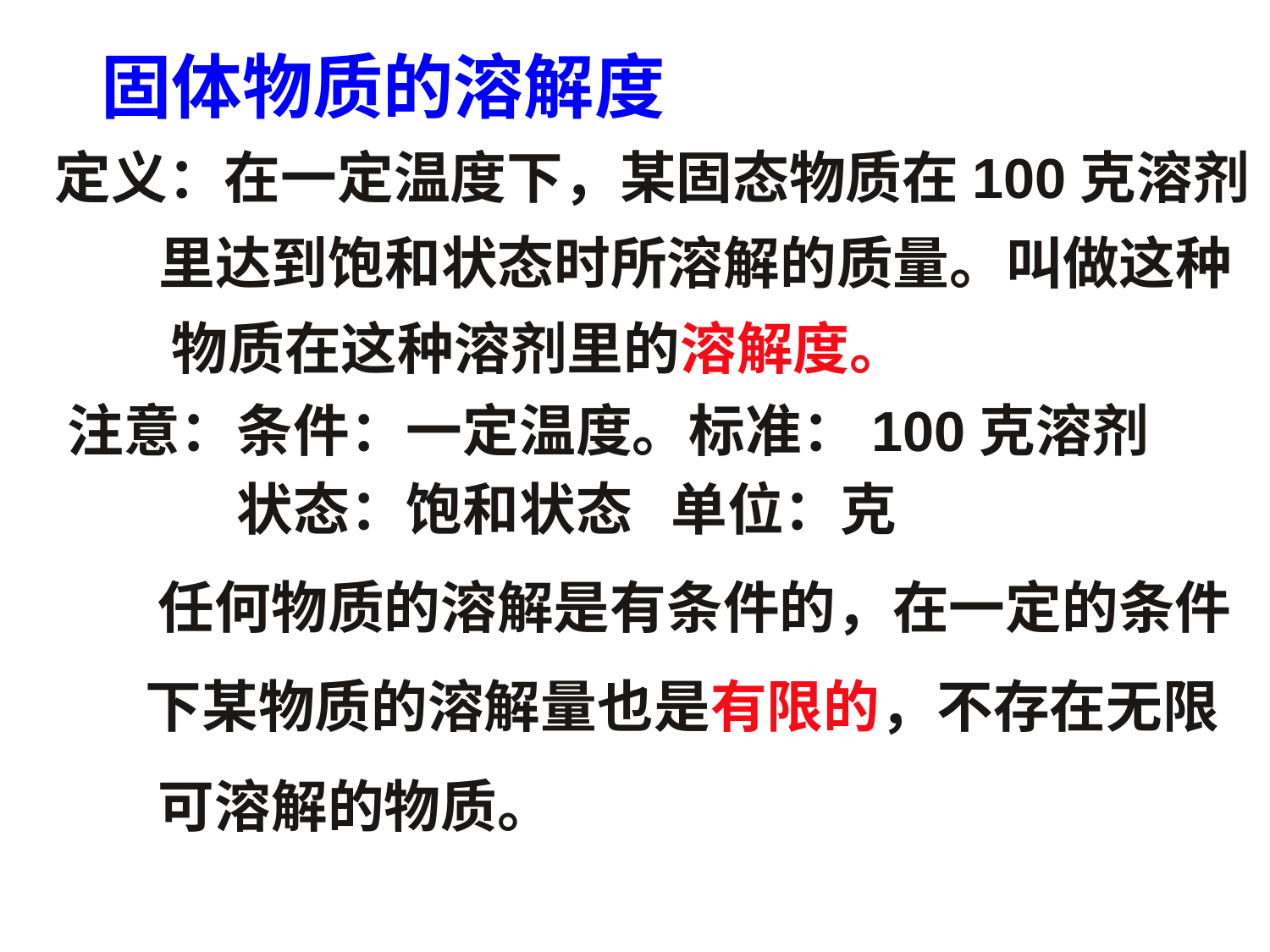

固体物质的溶解度
定义：在一定温度下，某固态物质在100克溶剂
       里达到饱和状态时所溶解的质量。叫做这种
        物质在这种溶剂里的溶解度。
注意：条件：一定温度。标准：100克溶剂
　　　状态：饱和状态   单位：克
      任何物质的溶解是有条件的，在一定的条件
     下某物质的溶解量也是有限的，不存在无限
      可溶解的物质。